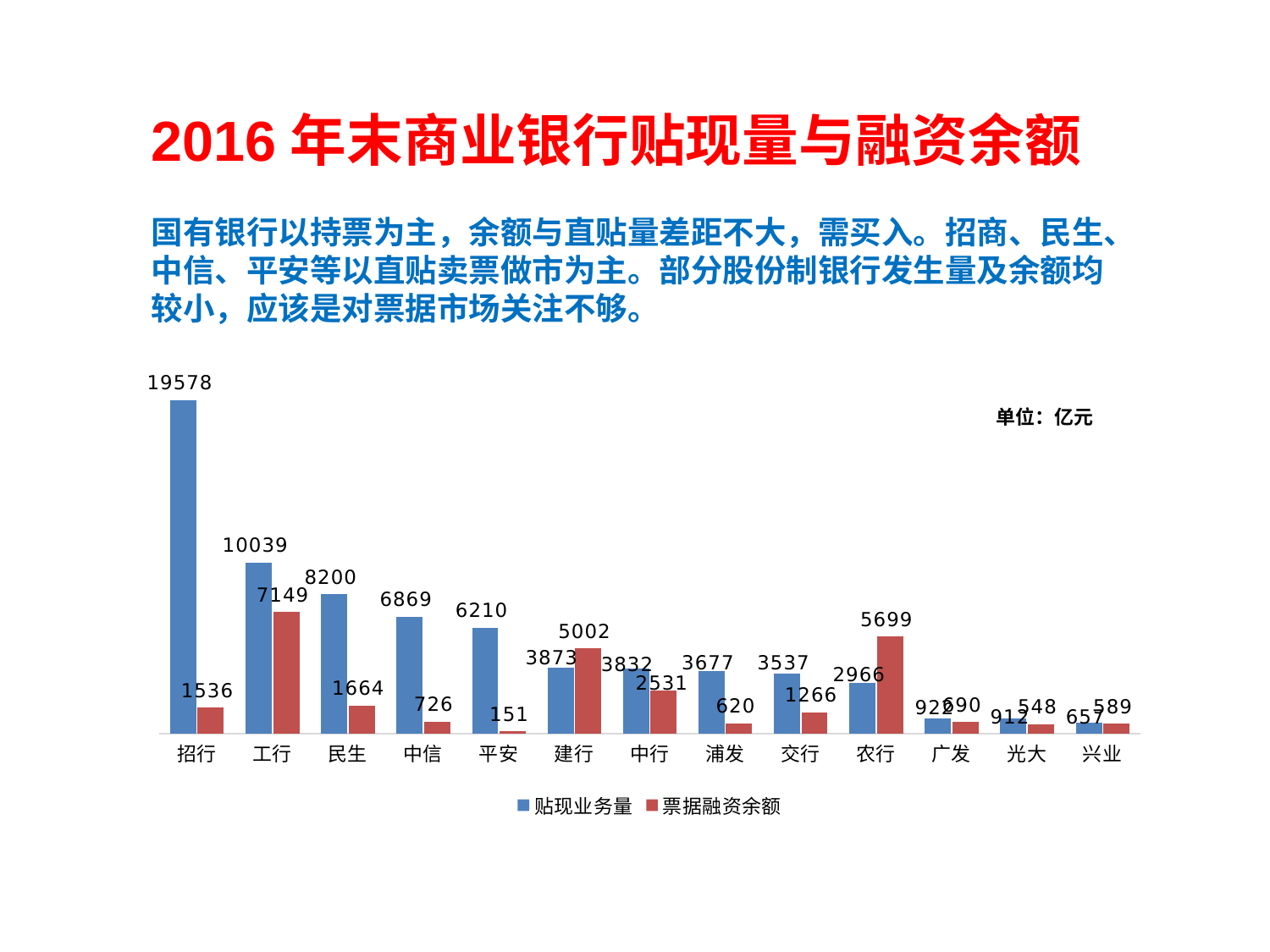

2016年末商业银行贴现量与融资余额
国有银行以持票为主，余额与直贴量差距不大，需买入。招商、民生、中信、平安等以直贴卖票做市为主。部分股份制银行发生量及余额均较小，应该是对票据市场关注不够。

### Chart

| Category | 贴现业务量 | 票据融资余额 |
|---|---|---|
| 招行 | 19577.85524099998 | 1535.9381 |
| 工行 | 10038.624534754397 | 7148.9790362439 |
| 民生 | 8199.624220201698 | 1663.8799999999999 |
| 中信 | 6868.7 | 725.5 |
| 平安 | 6210.141512052102 | 151.0029623927 |
| 建行 | 3873.1970018999996 | 5001.7136873169975 |
| 中行 | 3831.94 | 2530.5769776675 |
| 浦发 | 3676.5099999999998 | 619.75 |
| 交行 | 3537.1972044903005 | 1265.8928953552 |
| 农行 | 2965.950000000001 | 5699.4818185951 |
| 广发 | 922.3000000000001 | 689.8454999999993 |
| 光大 | 912.0 | 547.53 |
| 兴业 | 656.5562515263999 | 588.8614089999991 |
    单位：亿元